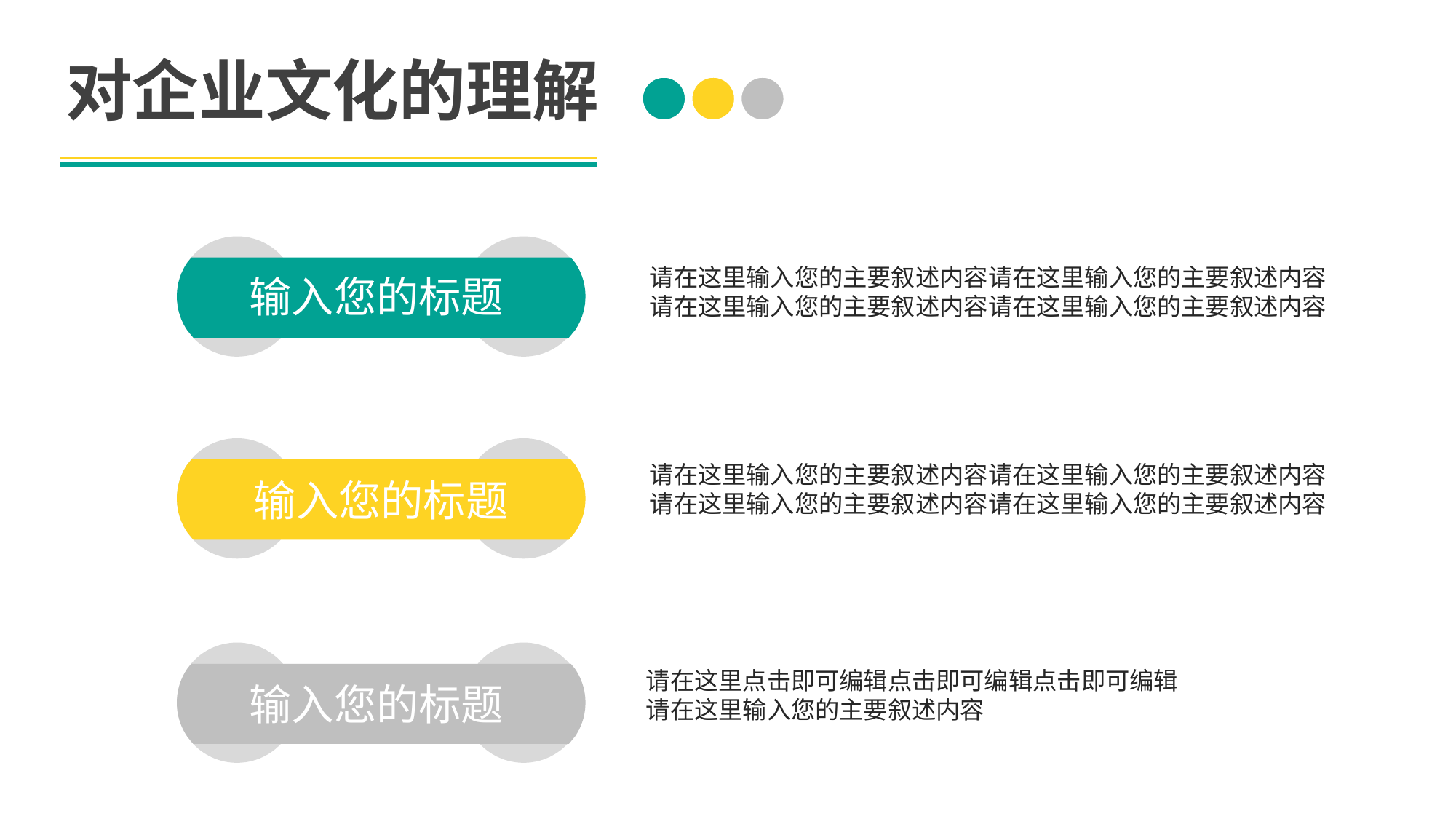

对企业文化的理解

输入您的标题
请在这里输入您的主要叙述内容请在这里输入您的主要叙述内容
请在这里输入您的主要叙述内容请在这里输入您的主要叙述内容

输入您的标题
请在这里输入您的主要叙述内容请在这里输入您的主要叙述内容
请在这里输入您的主要叙述内容请在这里输入您的主要叙述内容

输入您的标题
请在这里点击即可编辑点击即可编辑点击即可编辑
请在这里输入您的主要叙述内容